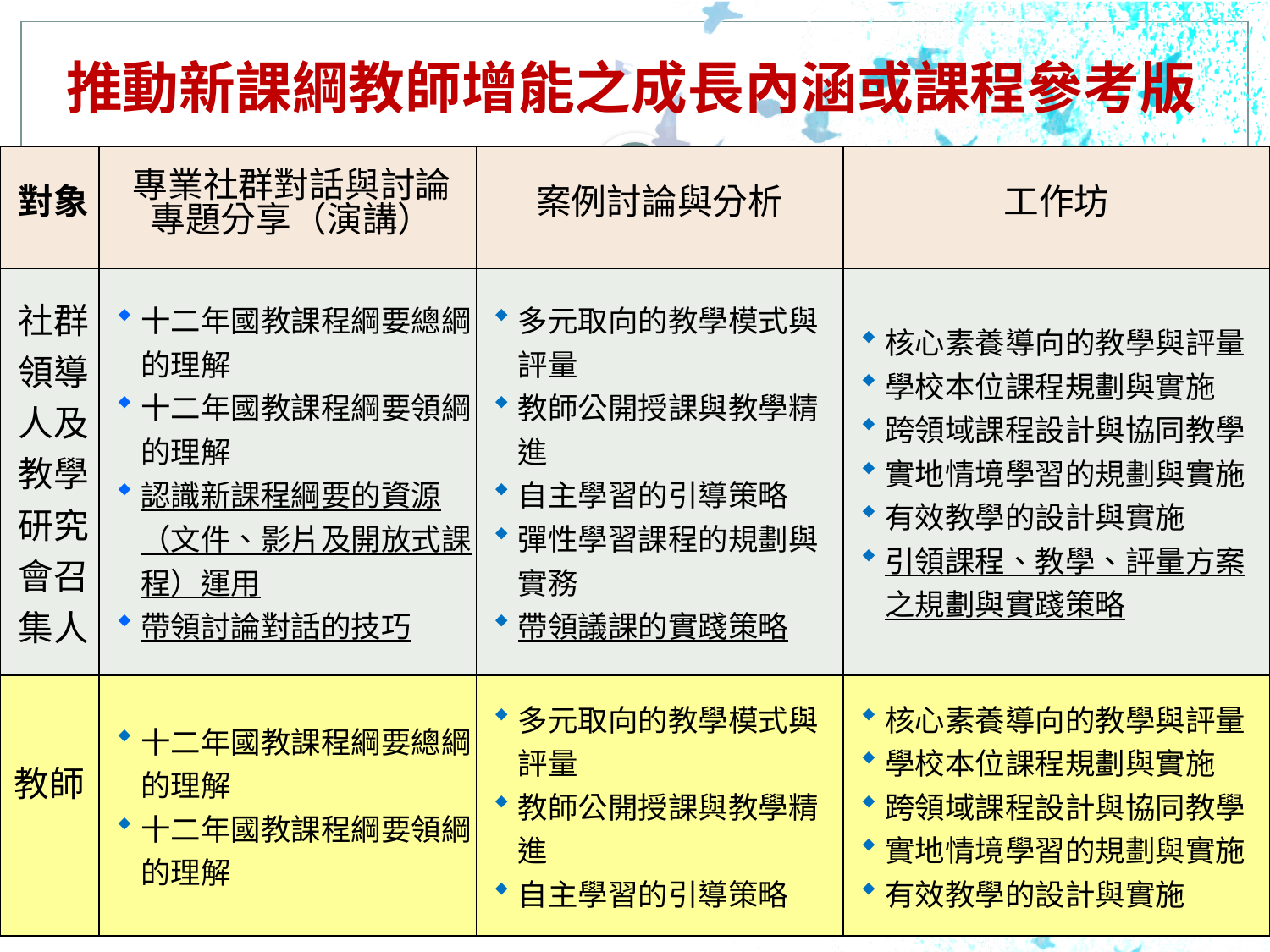

# 推動新課綱教師增能之成長內涵或課程參考版
| 對象 | 專業社群對話與討論 專題分享（演講） | 案例討論與分析 | 工作坊 |
| --- | --- | --- | --- |
| 社群領導人及教學研究會召集人 | 十二年國教課程綱要總綱的理解 十二年國教課程綱要領綱的理解 認識新課程綱要的資源（文件、影片及開放式課程）運用 帶領討論對話的技巧 | 多元取向的教學模式與評量 教師公開授課與教學精進 自主學習的引導策略 彈性學習課程的規劃與實務 帶領議課的實踐策略 | 核心素養導向的教學與評量 學校本位課程規劃與實施 跨領域課程設計與協同教學 實地情境學習的規劃與實施 有效教學的設計與實施 引領課程、教學、評量方案之規劃與實踐策略 |
| 教師 | 十二年國教課程綱要總綱的理解 十二年國教課程綱要領綱的理解 | 多元取向的教學模式與評量 教師公開授課與教學精進 自主學習的引導策略 | 核心素養導向的教學與評量 學校本位課程規劃與實施 跨領域課程設計與協同教學 實地情境學習的規劃與實施 有效教學的設計與實施 |